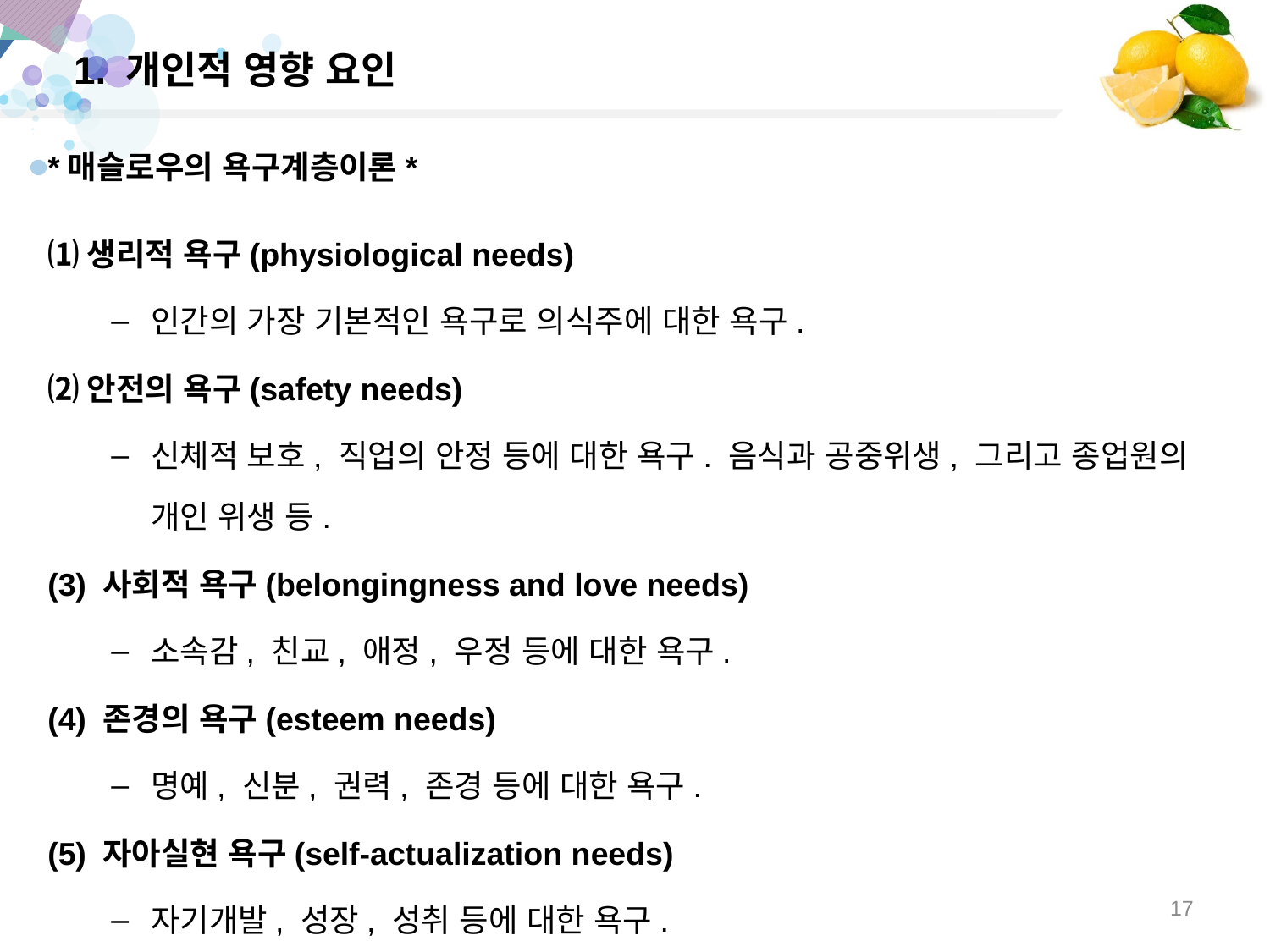

1. 개인적 영향 요인
# *매슬로우의 욕구계층이론*
⑴생리적 욕구(physiological needs)
인간의 가장 기본적인 욕구로 의식주에 대한 욕구.
⑵안전의 욕구(safety needs)
신체적 보호, 직업의 안정 등에 대한 욕구. 음식과 공중위생, 그리고 종업원의 개인 위생 등.
(3) 사회적 욕구(belongingness and love needs)
소속감, 친교, 애정, 우정 등에 대한 욕구.
(4) 존경의 욕구(esteem needs)
명예, 신분, 권력, 존경 등에 대한 욕구.
(5) 자아실현 욕구(self-actualization needs)
자기개발, 성장, 성취 등에 대한 욕구.

17